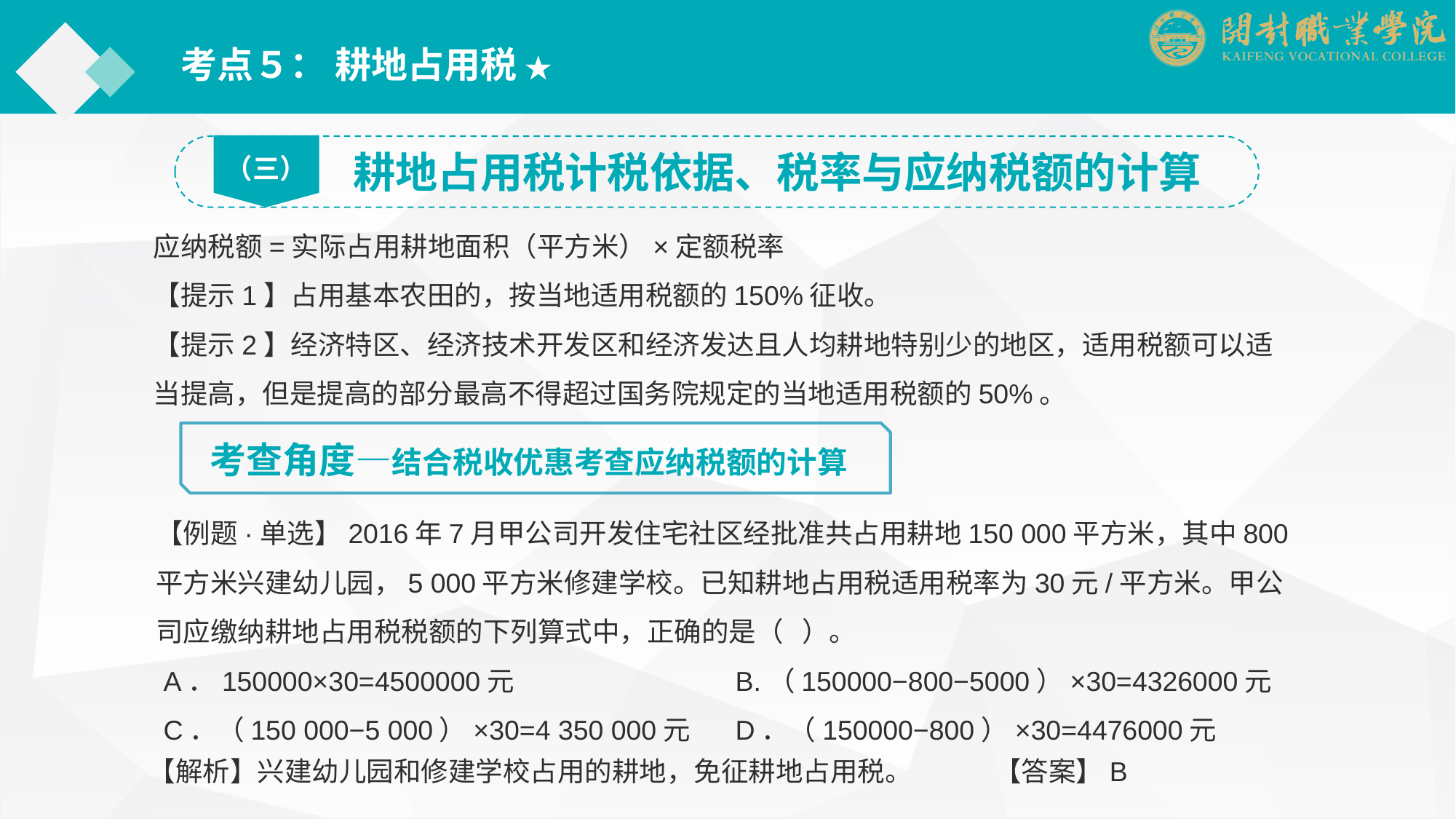

考点５： 耕地占用税 ★
（三）

耕地占用税计税依据、税率与应纳税额的计算
应纳税额=实际占用耕地面积（平方米）×定额税率
【提示1】占用基本农田的，按当地适用税额的150%征收。
【提示2】经济特区、经济技术开发区和经济发达且人均耕地特别少的地区，适用税额可以适当提高，但是提高的部分最高不得超过国务院规定的当地适用税额的50%。

考查角度—结合税收优惠考查应纳税额的计算
【例题·单选】2016年7月甲公司开发住宅社区经批准共占用耕地150 000平方米，其中800平方米兴建幼儿园，5 000平方米修建学校。已知耕地占用税适用税率为30元/平方米。甲公司应缴纳耕地占用税税额的下列算式中，正确的是（   ）。
 A．150000×30=4500000元		　B.（150000−800−5000）×30=4326000元
 C．（150 000−5 000）×30=4 350 000元	　D．（150000−800）×30=4476000元
【解析】兴建幼儿园和修建学校占用的耕地，免征耕地占用税。　　　【答案】B